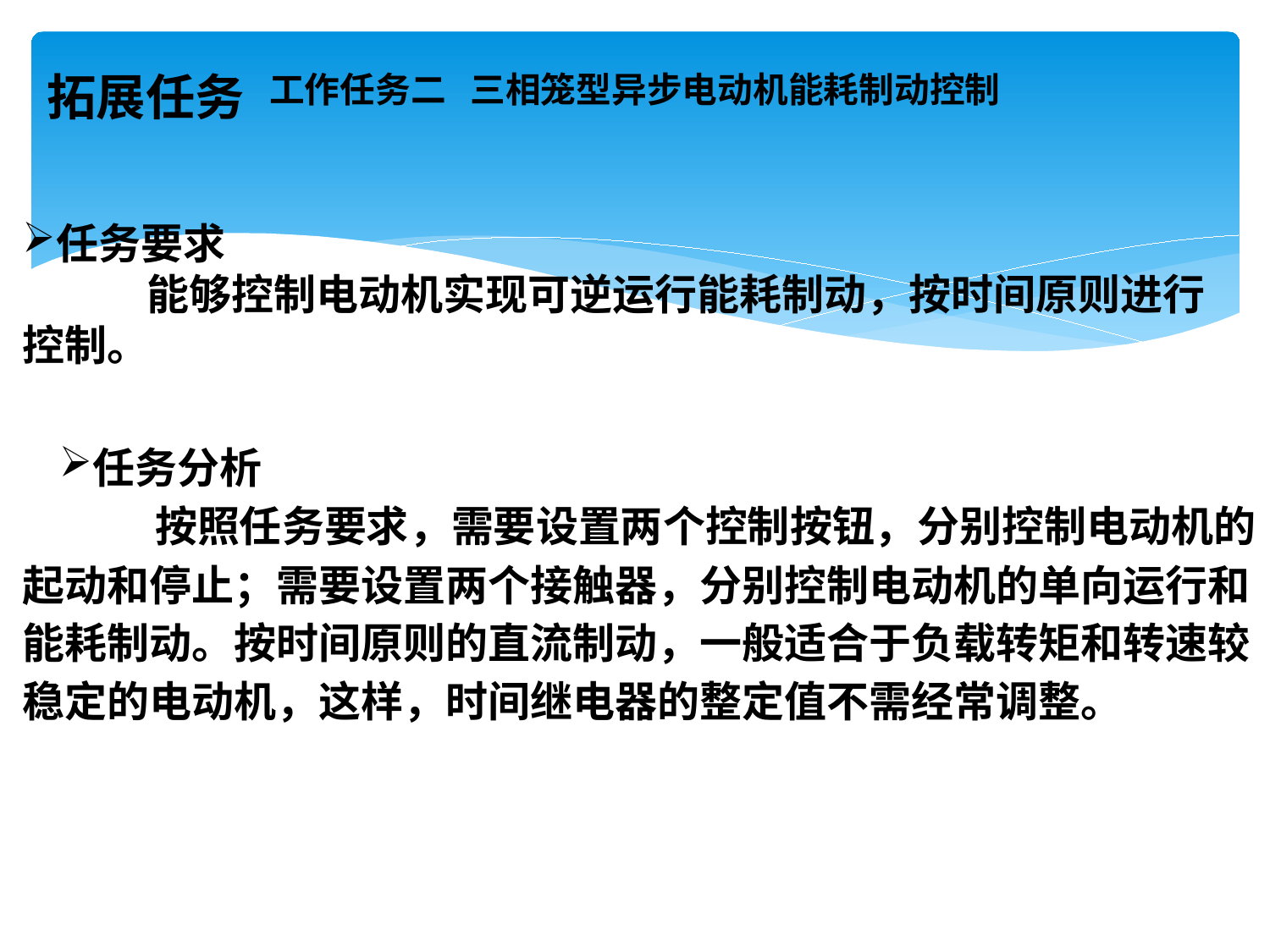

# 工作任务二   三相笼型异步电动机能耗制动控制
拓展任务
任务要求
            能够控制电动机实现可逆运行能耗制动，按时间原则进行控制。
任务分析
         按照任务要求，需要设置两个控制按钮，分别控制电动机的起动和停止；需要设置两个接触器，分别控制电动机的单向运行和能耗制动。按时间原则的直流制动，一般适合于负载转矩和转速较稳定的电动机，这样，时间继电器的整定值不需经常调整。